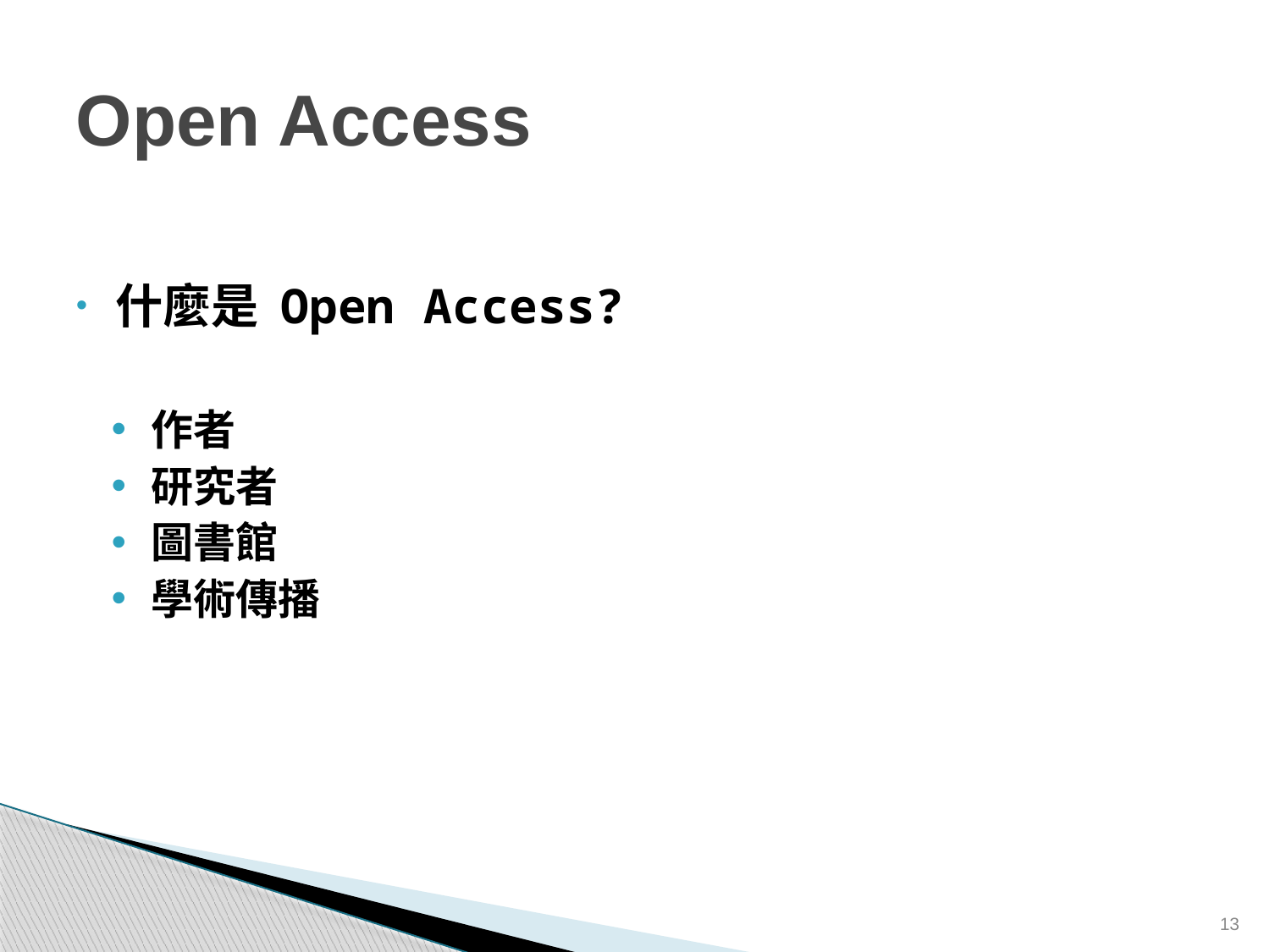

# Open Access

什麼是 Open Access?

作者
研究者
圖書館
學術傳播

13